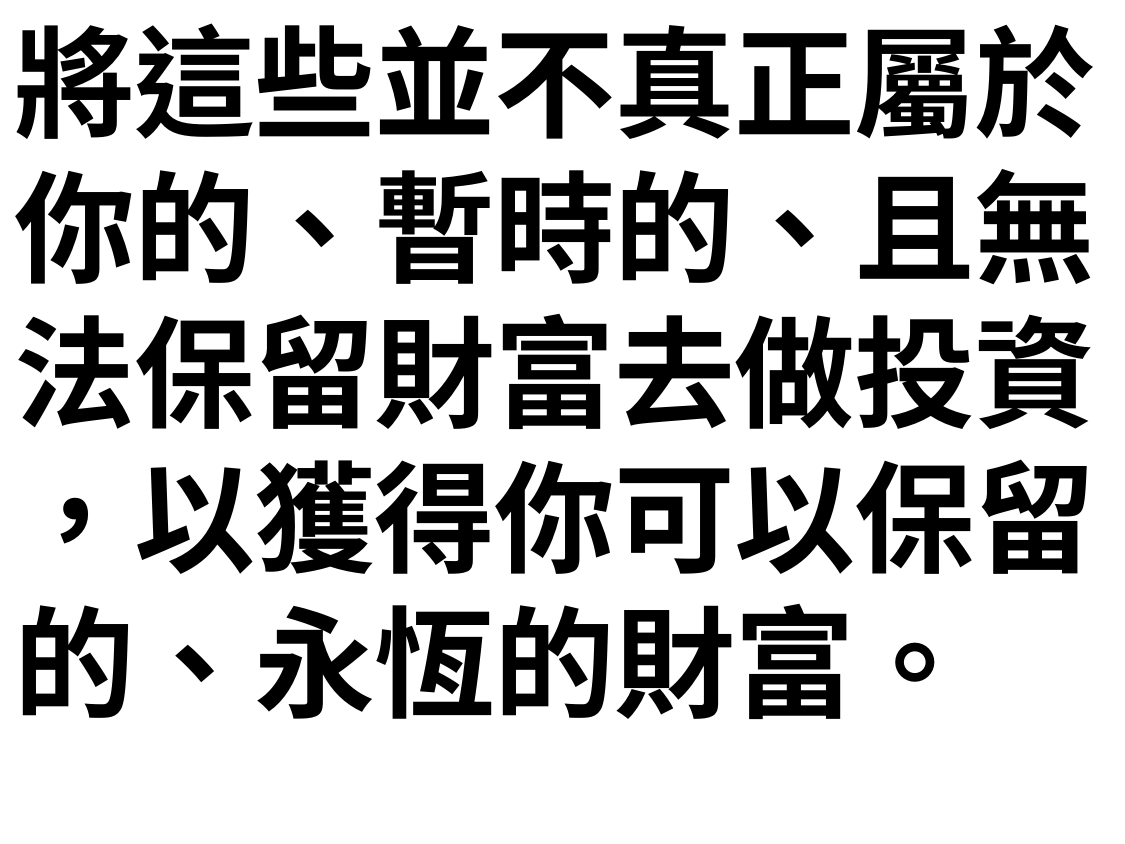

將這些並不真正屬於你的、暫時的、且無法保留財富去做投資
，以獲得你可以保留的、永恆的財富。